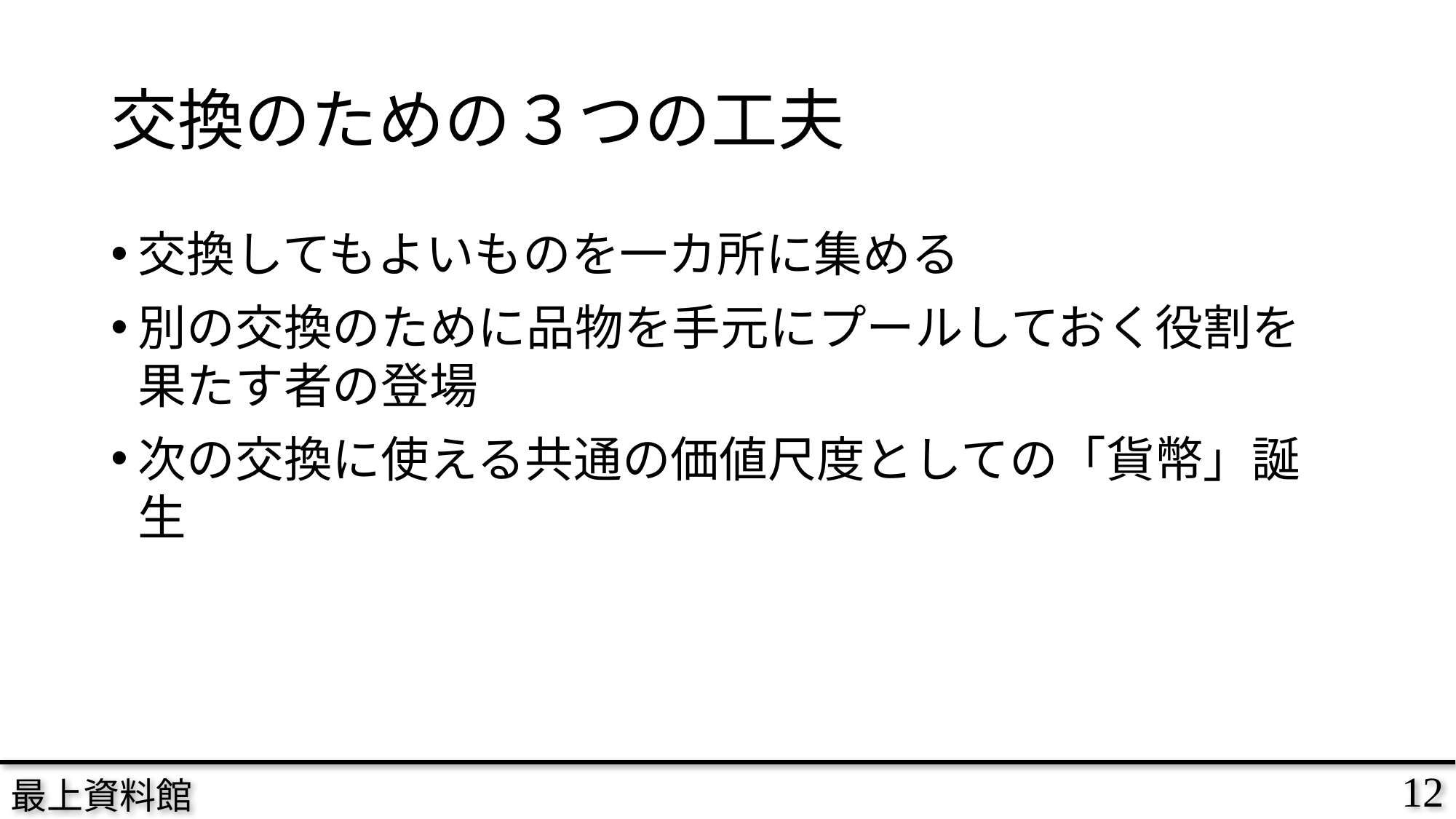

# 交換のための３つの工夫
交換してもよいものを一カ所に集める
別の交換のために品物を手元にプールしておく役割を果たす者の登場
次の交換に使える共通の価値尺度としての「貨幣」誕生